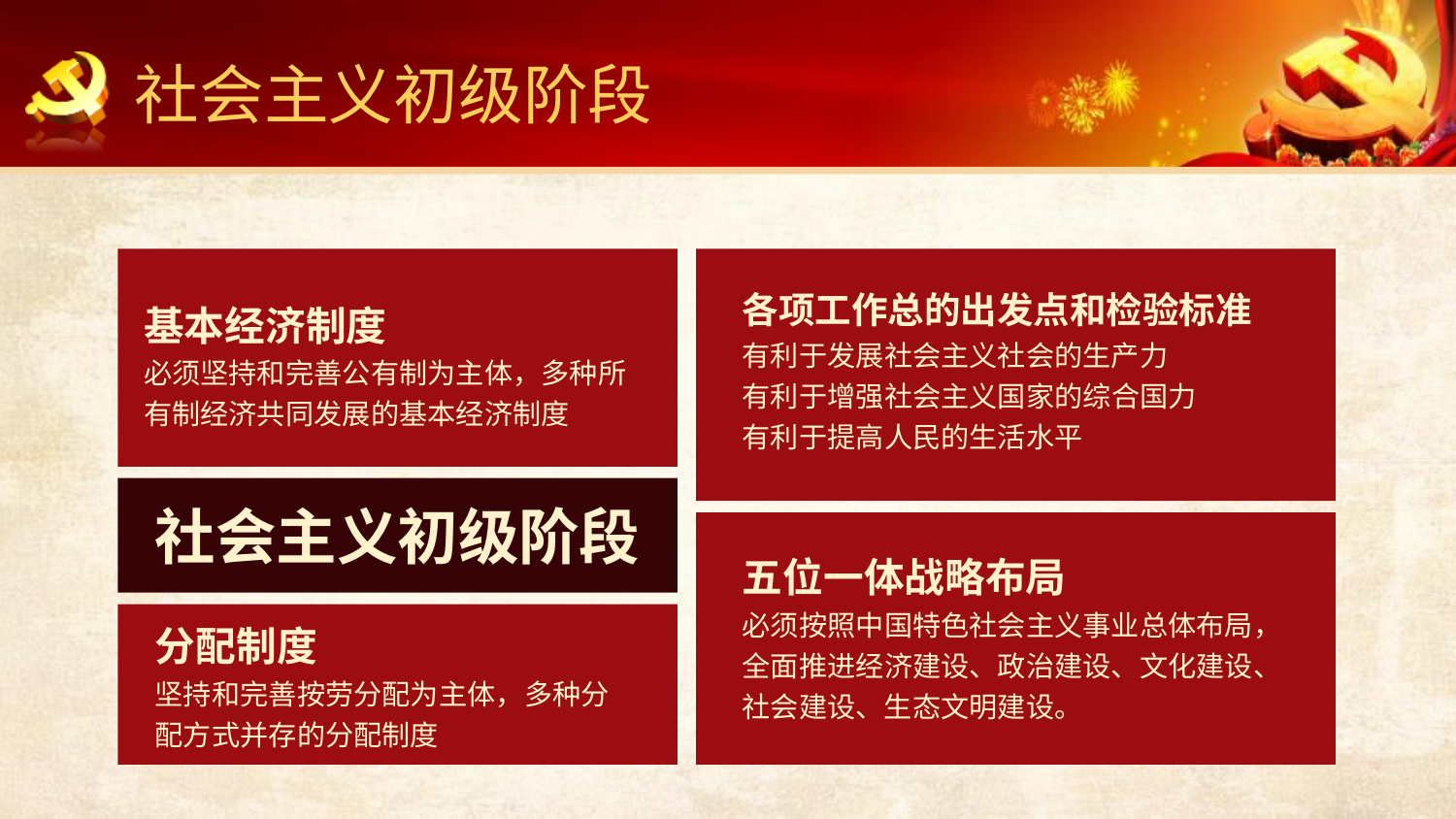

社会主义初级阶段

基本经济制度
必须坚持和完善公有制为主体，多种所有制经济共同发展的基本经济制度

各项工作总的出发点和检验标准
有利于发展社会主义社会的生产力
有利于增强社会主义国家的综合国力
有利于提高人民的生活水平
社会主义初级阶段

五位一体战略布局
必须按照中国特色社会主义事业总体布局，全面推进经济建设、政治建设、文化建设、社会建设、生态文明建设。

分配制度
坚持和完善按劳分配为主体，多种分配方式并存的分配制度